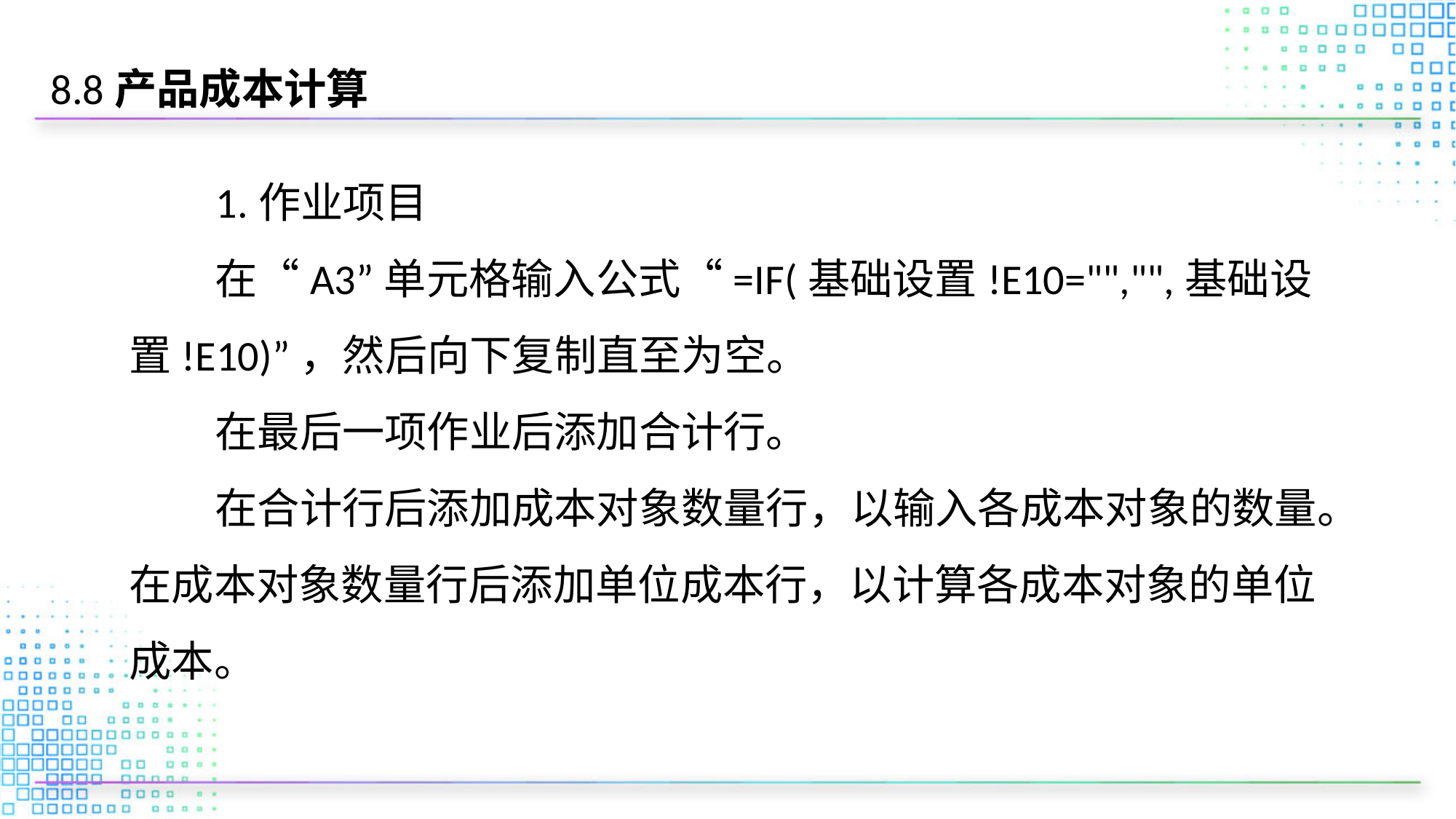

# 8.8产品成本计算
         1.作业项目
        在“A3”单元格输入公式“=IF(基础设置!E10="","",基础设置!E10)”，然后向下复制直至为空。
        在最后一项作业后添加合计行。
        在合计行后添加成本对象数量行，以输入各成本对象的数量。
在成本对象数量行后添加单位成本行，以计算各成本对象的单位成本。